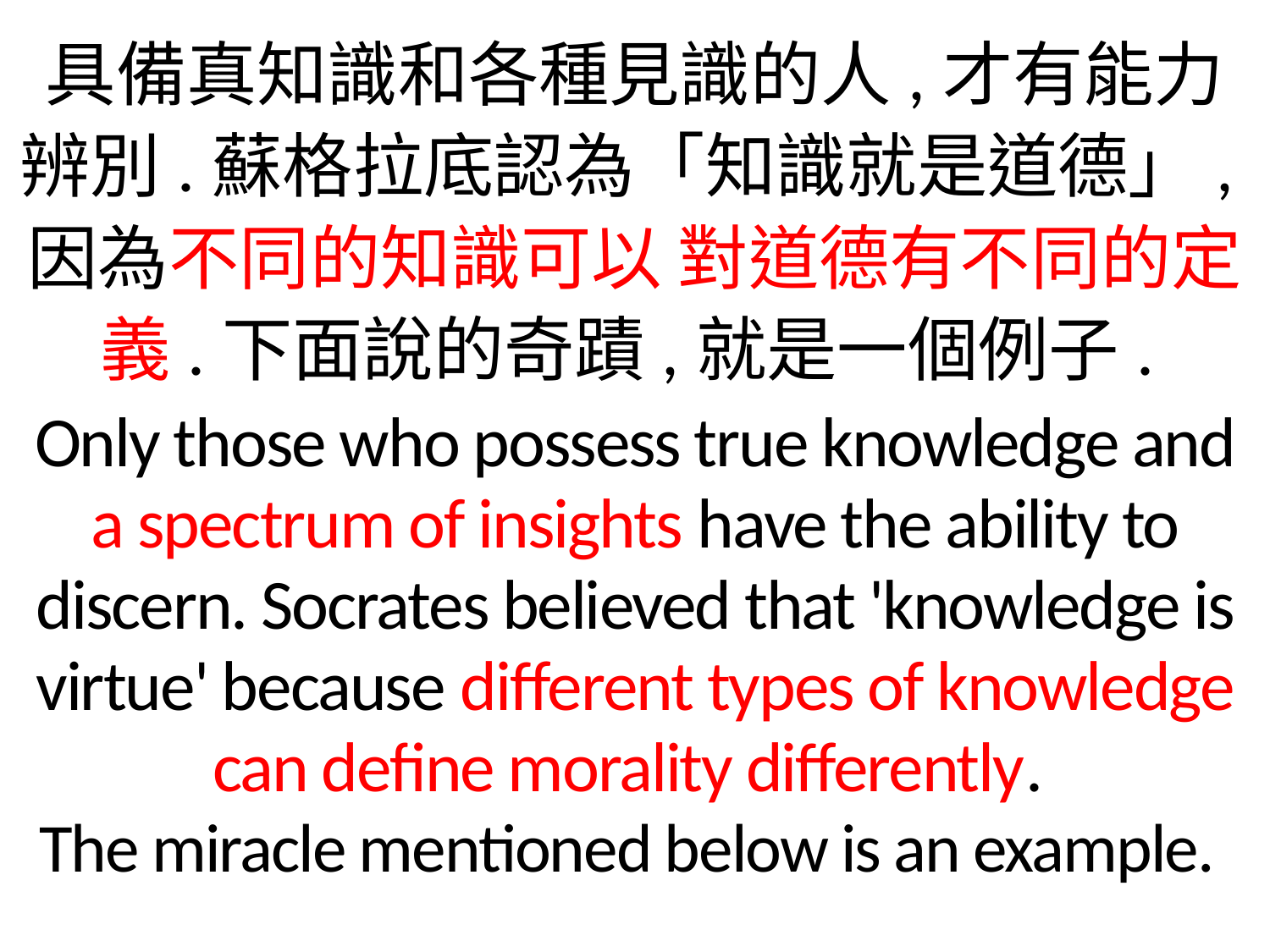

具備真知識和各種見識的人,才有能力辨別.蘇格拉底認為「知識就是道德」,因為不同的知識可以 對道德有不同的定義.下面說的奇蹟,就是一個例子.
Only those who possess true knowledge and a spectrum of insights have the ability to discern. Socrates believed that 'knowledge is virtue' because different types of knowledge can define morality differently.
The miracle mentioned below is an example.